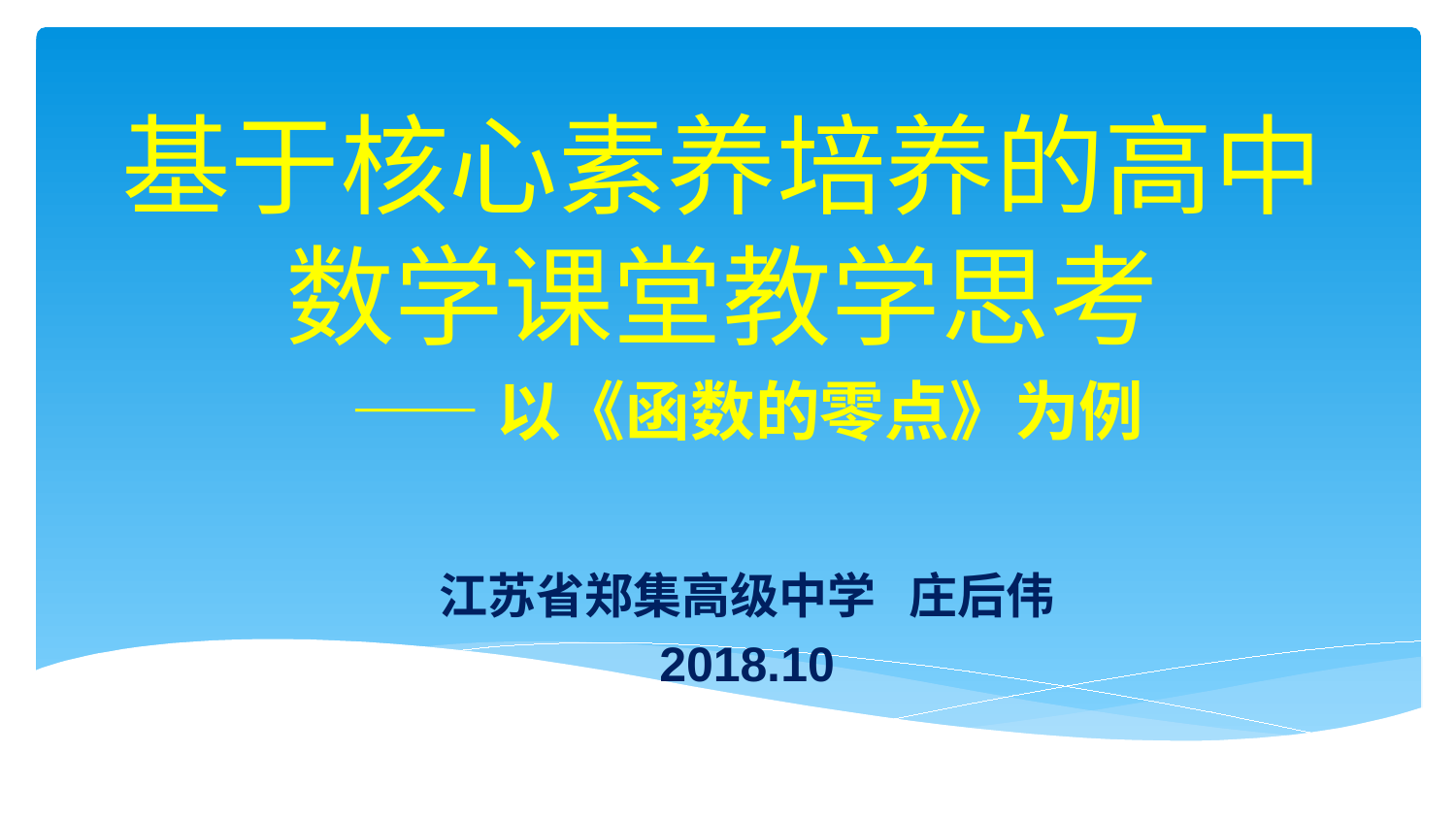

# 基于核心素养培养的高中数学课堂教学思考
——以《函数的零点》为例
江苏省郑集高级中学   庄后伟
2018.10